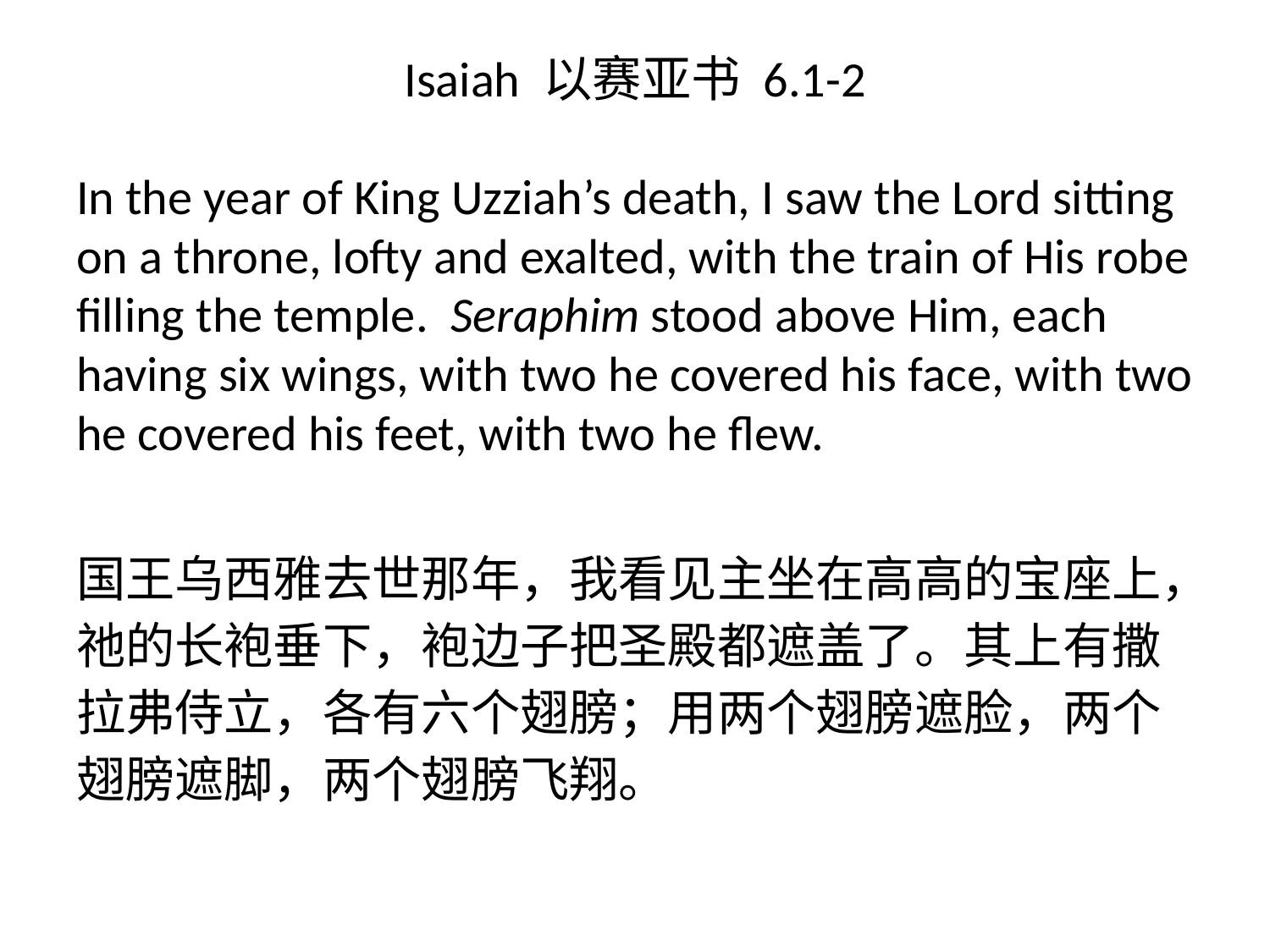

# Isaiah 以赛亚书 6.1-2
In the year of King Uzziah’s death, I saw the Lord sitting on a throne, lofty and exalted, with the train of His robe filling the temple.  Seraphim stood above Him, each having six wings, with two he covered his face, with two he covered his feet, with two he flew.

国王乌西雅去世那年，我看见主坐在高高的宝座上，祂的长袍垂下，袍边子把圣殿都遮盖了。其上有撒拉弗侍立，各有六个翅膀；用两个翅膀遮脸，两个翅膀遮脚，两个翅膀飞翔。